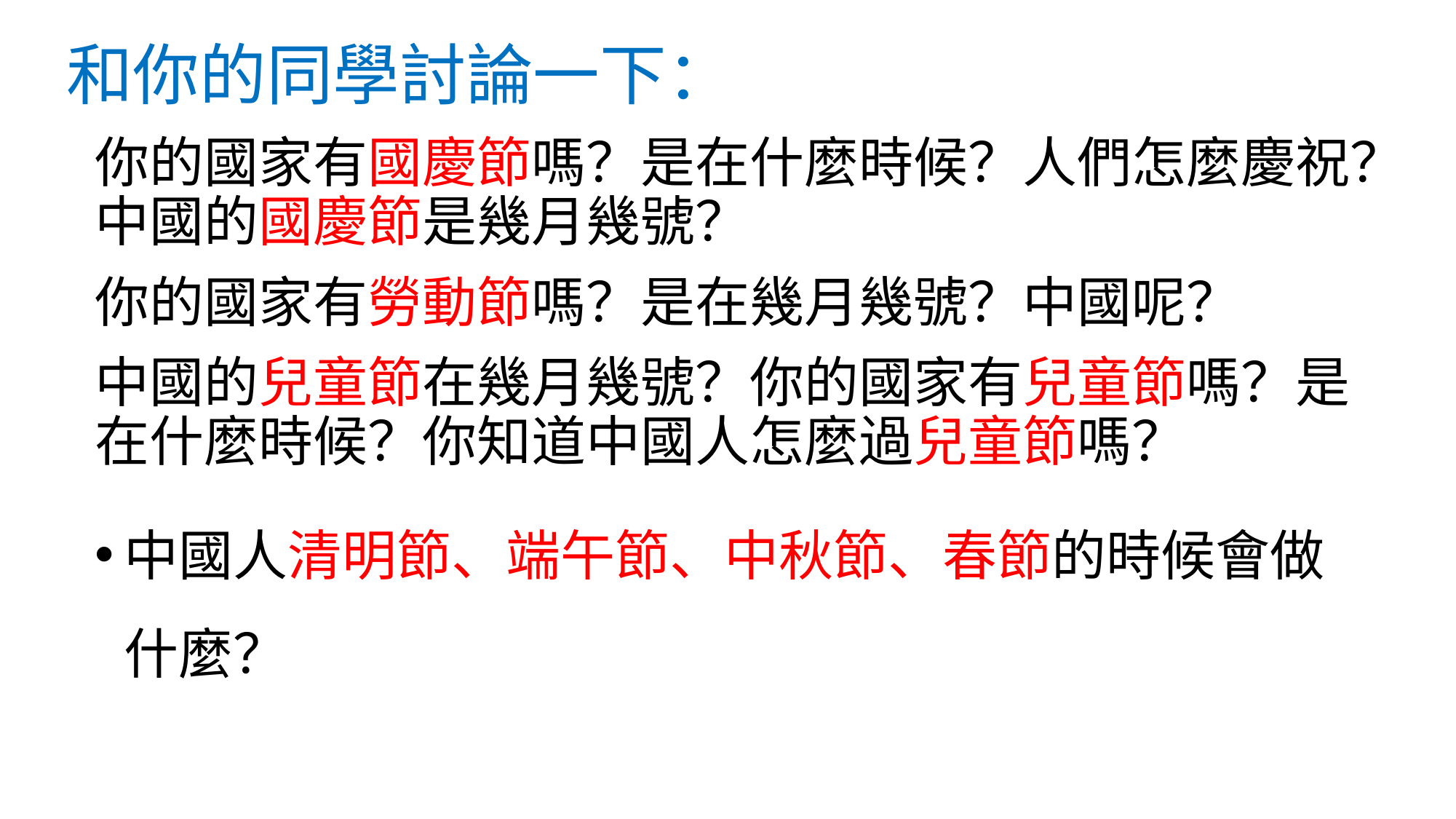

# 和你的同學討論一下：
你的國家有國慶節嗎？是在什麼時候？人們怎麼慶祝？中國的國慶節是幾月幾號？
你的國家有勞動節嗎？是在幾月幾號？中國呢？
中國的兒童節在幾月幾號？你的國家有兒童節嗎？是在什麼時候？你知道中國人怎麼過兒童節嗎？
中國人清明節、端午節、中秋節、春節的時候會做什麼？